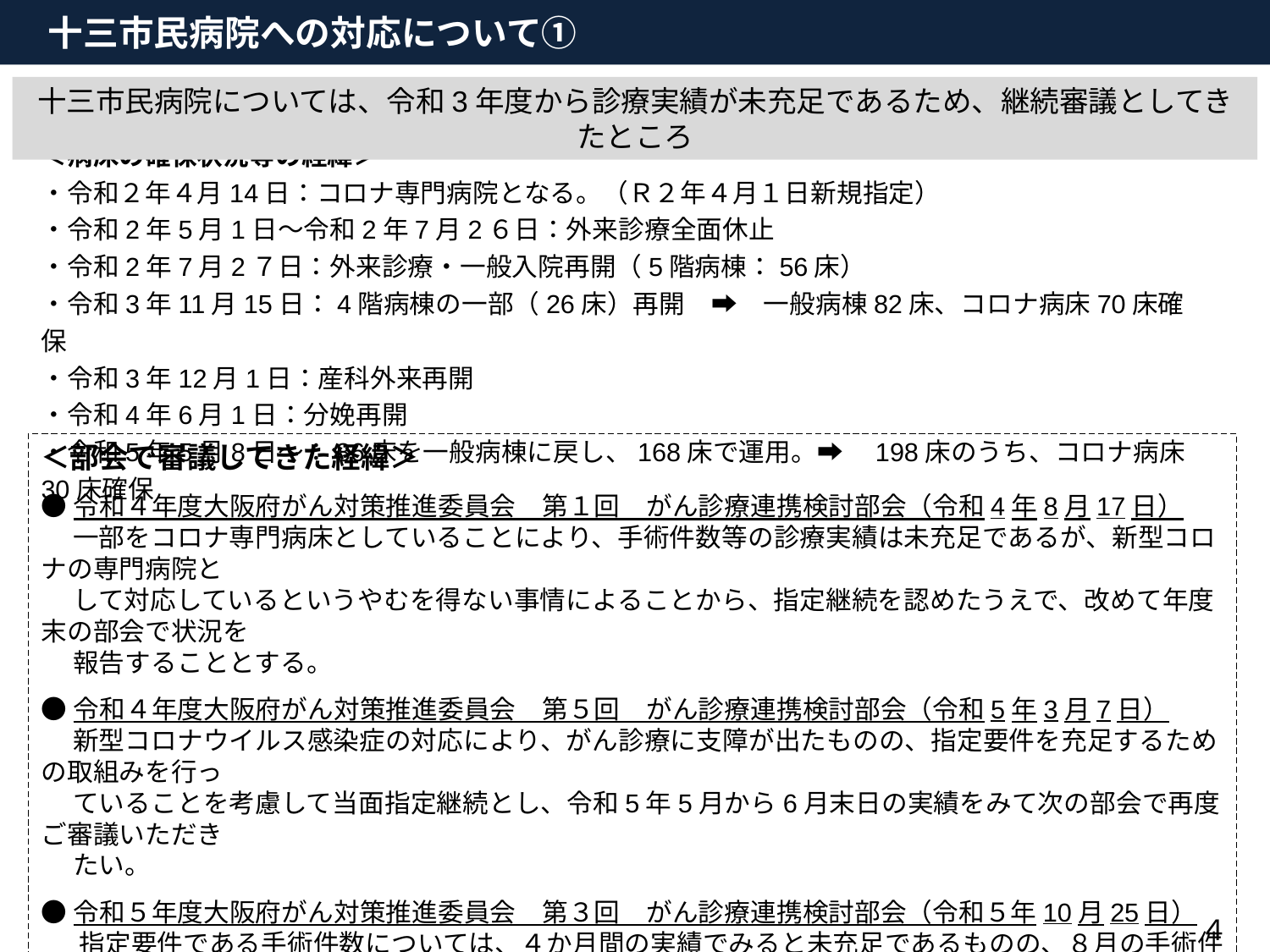

十三市民病院への対応について①
十三市民病院については、令和3年度から診療実績が未充足であるため、継続審議としてきたところ
＜病床の確保状況等の経緯＞
・令和２年４月14日：コロナ専門病院となる。（Ｒ２年４月１日新規指定）
・令和2年5月1日～令和2年7月2６日：外来診療全面休止
・令和2年7月2７日：外来診療・一般入院再開（5階病棟：56床）
・令和3年11月15日：4階病棟の一部（26床）再開　➡　一般病棟82床、コロナ病床70床確保
・令和3年12月1日：産科外来再開
・令和4年6月1日：分娩再開
・令和5年5月8日～：86床を一般病棟に戻し、168床で運用。➡　198床のうち、コロナ病床30床確保
＜部会で審議してきた経緯＞
●令和４年度大阪府がん対策推進委員会　第１回　がん診療連携検討部会（令和4年8月17日）
　 一部をコロナ専門病床としていることにより、手術件数等の診療実績は未充足であるが、新型コロナの専門病院と
　 して対応しているというやむを得ない事情によることから、指定継続を認めたうえで、改めて年度末の部会で状況を
　 報告することとする。
●令和４年度大阪府がん対策推進委員会　第５回　がん診療連携検討部会（令和5年3月7日）
　 新型コロナウイルス感染症の対応により、がん診療に支障が出たものの、指定要件を充足するための取組みを行っ
　 ていることを考慮して当面指定継続とし、令和5年5月から6月末日の実績をみて次の部会で再度ご審議いただき
　 たい。
●令和５年度大阪府がん対策推進委員会　第３回　がん診療連携検討部会（令和５年10月25日）
 　指定要件である手術件数については、４か月間の実績でみると未充足であるものの、８月の手術件数が22件と
　 なり、１か月に必要な件数を超えており、今後は要件を充足する見込みがあるため、令和６年３月31日まで指
　 定継続とする。
４